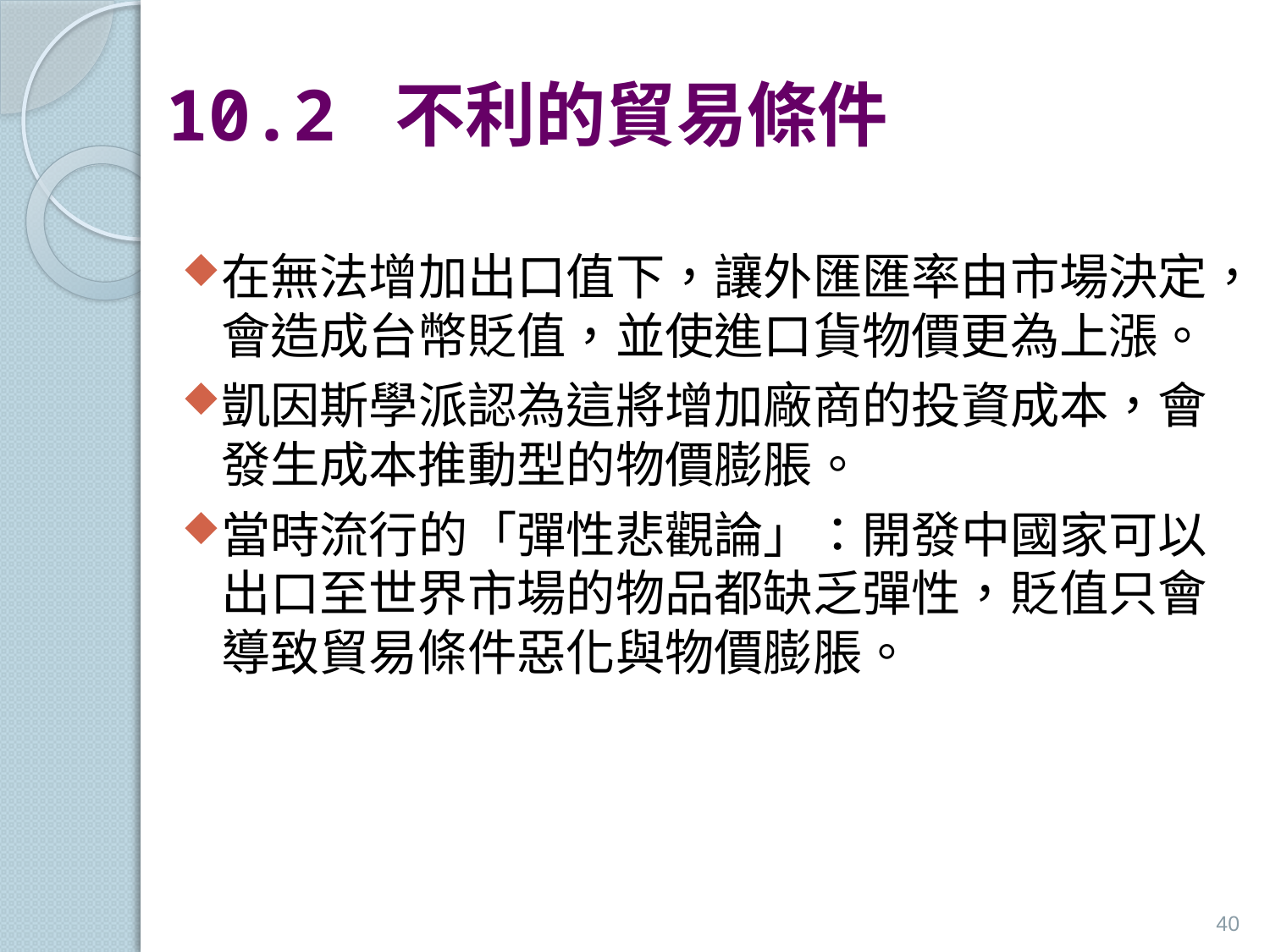

# 10.2 不利的貿易條件
在無法增加出口值下，讓外匯匯率由市場決定，會造成台幣貶值，並使進口貨物價更為上漲。
凱因斯學派認為這將增加廠商的投資成本，會發生成本推動型的物價膨脹。
當時流行的「彈性悲觀論」：開發中國家可以出口至世界市場的物品都缺乏彈性，貶值只會導致貿易條件惡化與物價膨脹。
40